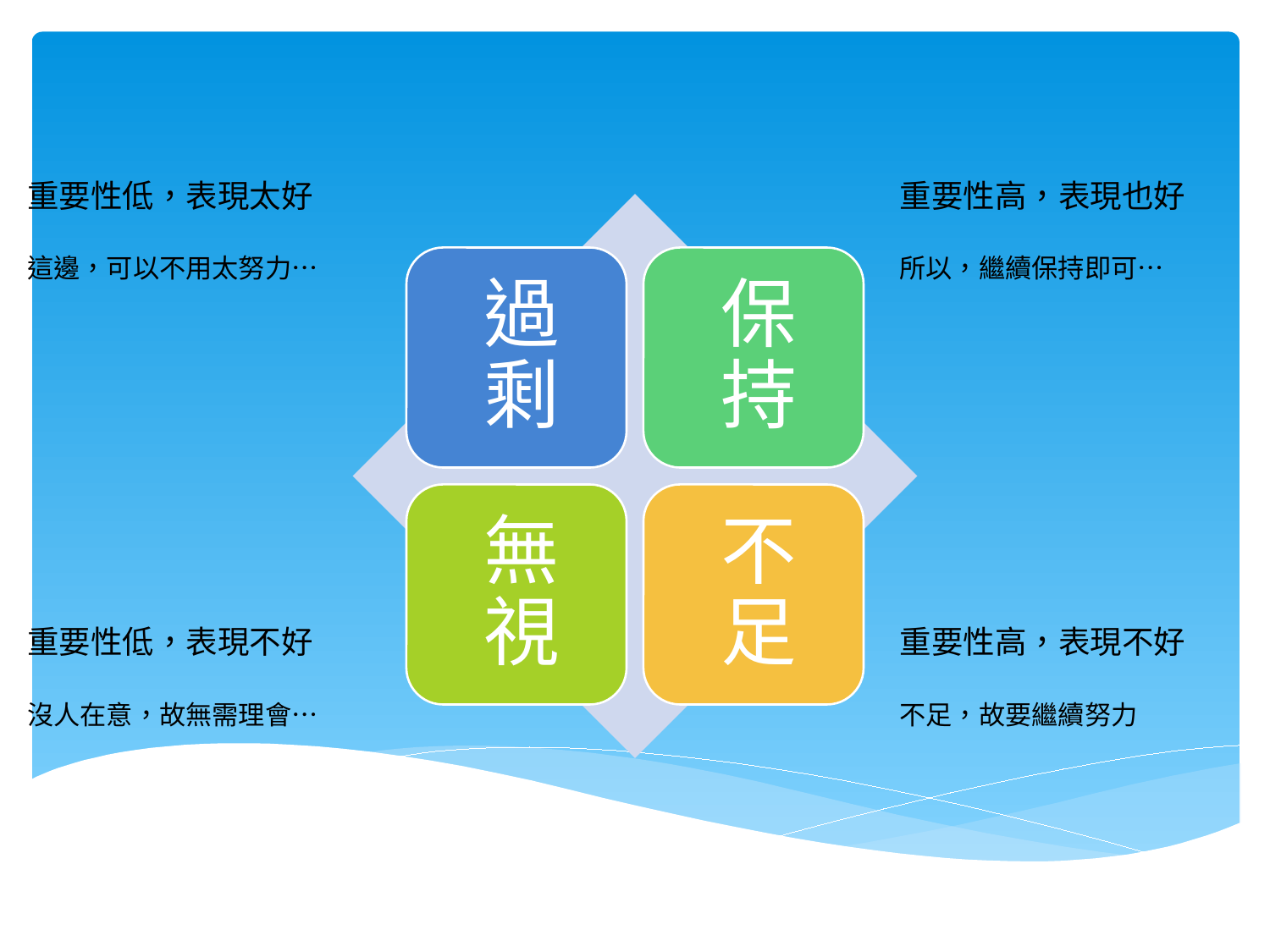

重要性低，表現太好

這邊，可以不用太努力…
重要性高，表現也好

所以，繼續保持即可…
過剩
保持
無視
不足
重要性低，表現不好

沒人在意，故無需理會…
重要性高，表現不好

不足，故要繼續努力